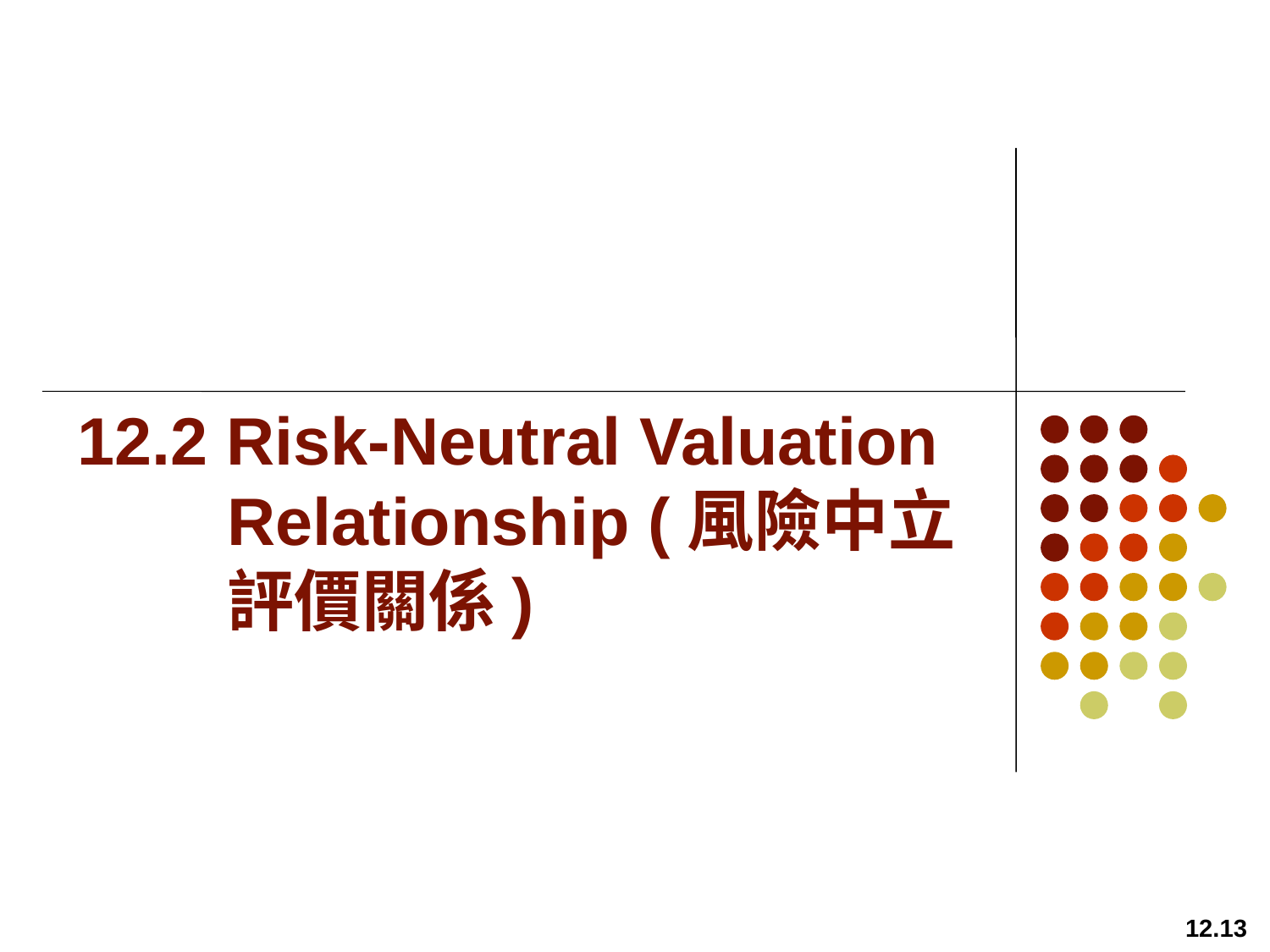

# 12.2 Risk-Neutral Valuation Relationship (風險中立評價關係)
12.13